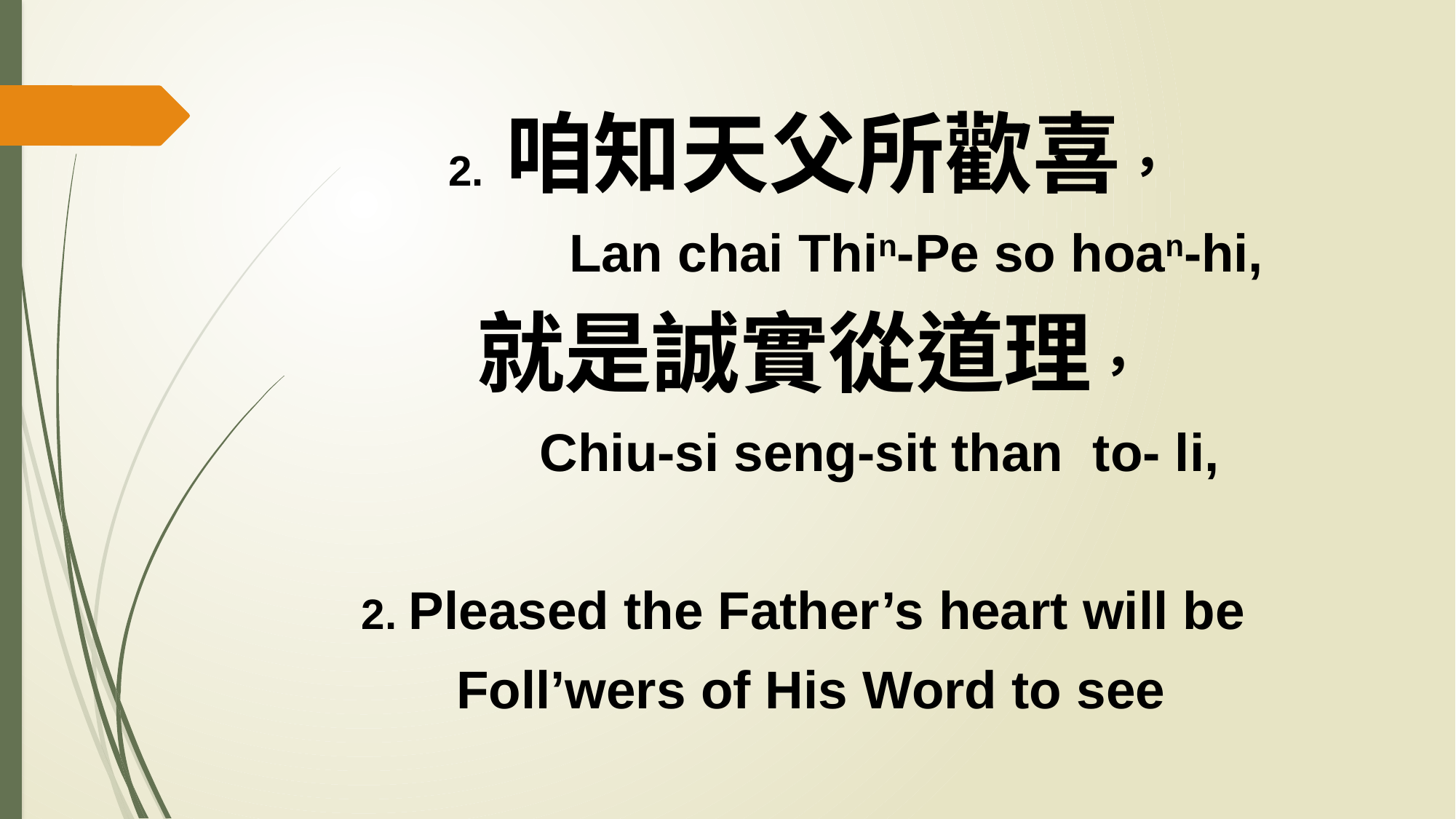

2. 咱知天父所歡喜，
                     Lan chai Thin-Pe so hoan-hi,
就是誠實從道理，
                   Chiu-si seng-sit than  to- li,

2. Pleased the Father’s heart will be
Foll’wers of His Word to see